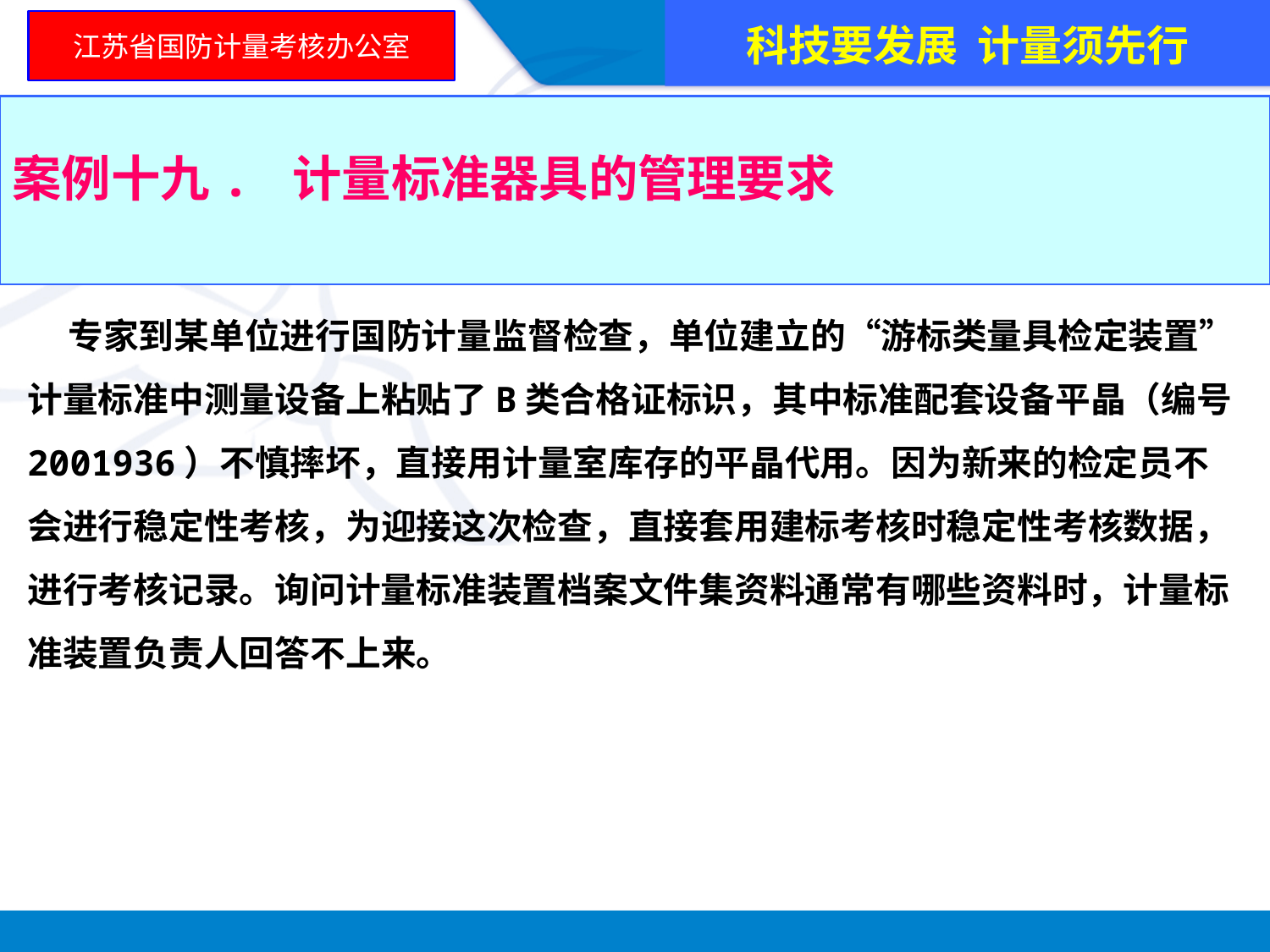

科技要发展  计量须先行
江苏省国防计量考核办公室

案例十九. 计量标准器具的管理要求

    专家到某单位进行国防计量监督检查，单位建立的“游标类量具检定装置”计量标准中测量设备上粘贴了B类合格证标识，其中标准配套设备平晶（编号2001936）不慎摔坏，直接用计量室库存的平晶代用。因为新来的检定员不会进行稳定性考核，为迎接这次检查，直接套用建标考核时稳定性考核数据，进行考核记录。询问计量标准装置档案文件集资料通常有哪些资料时，计量标准装置负责人回答不上来。